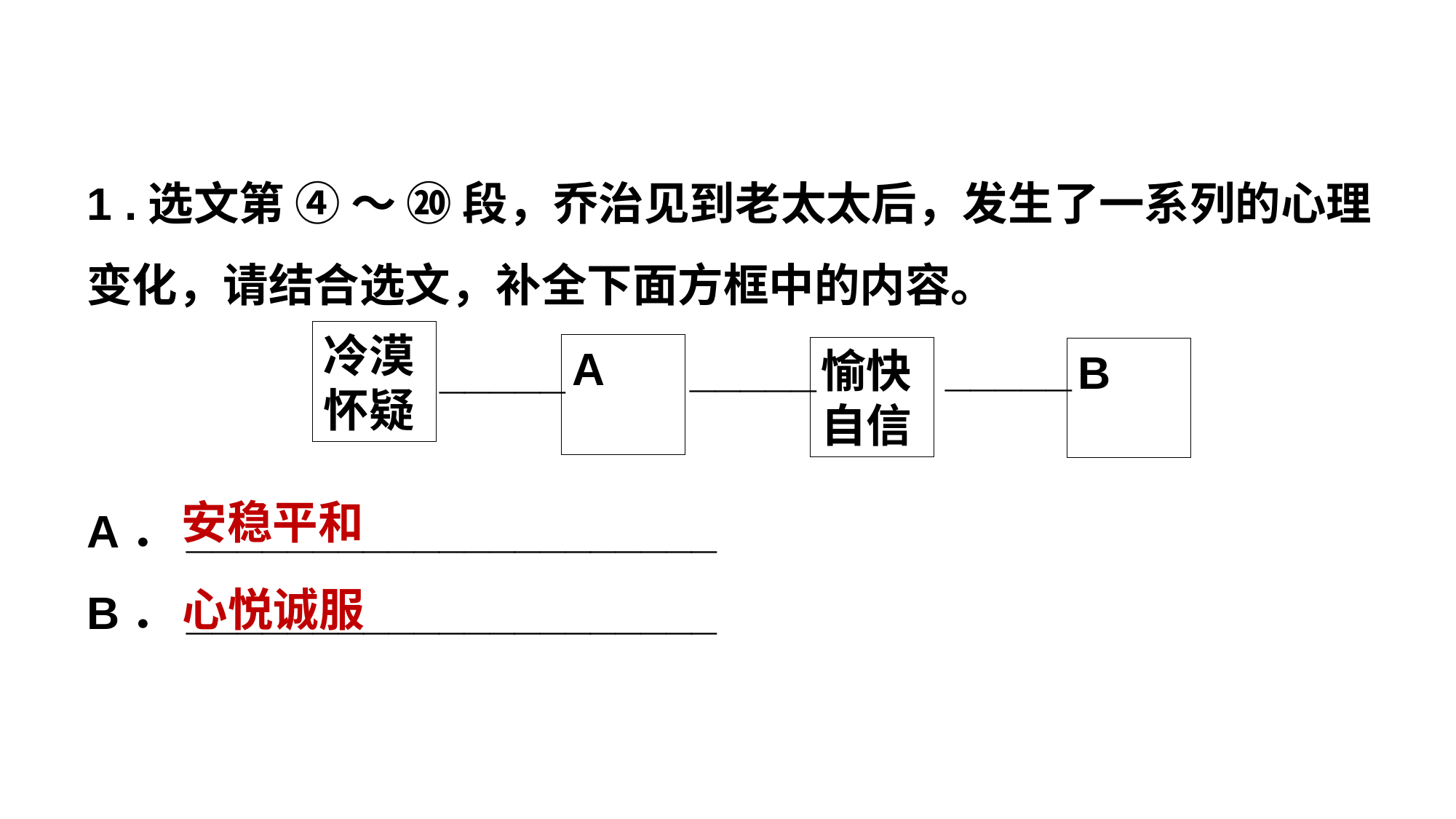

1 .选文第 ④ ～ ⑳ 段，乔治见到老太太后，发生了一系列的心理变化，请结合选文，补全下面方框中的内容。

A．_____________________
B．_____________________
冷漠怀疑
A

_____
_____
愉快自信
_____
B

安稳平和
心悦诚服